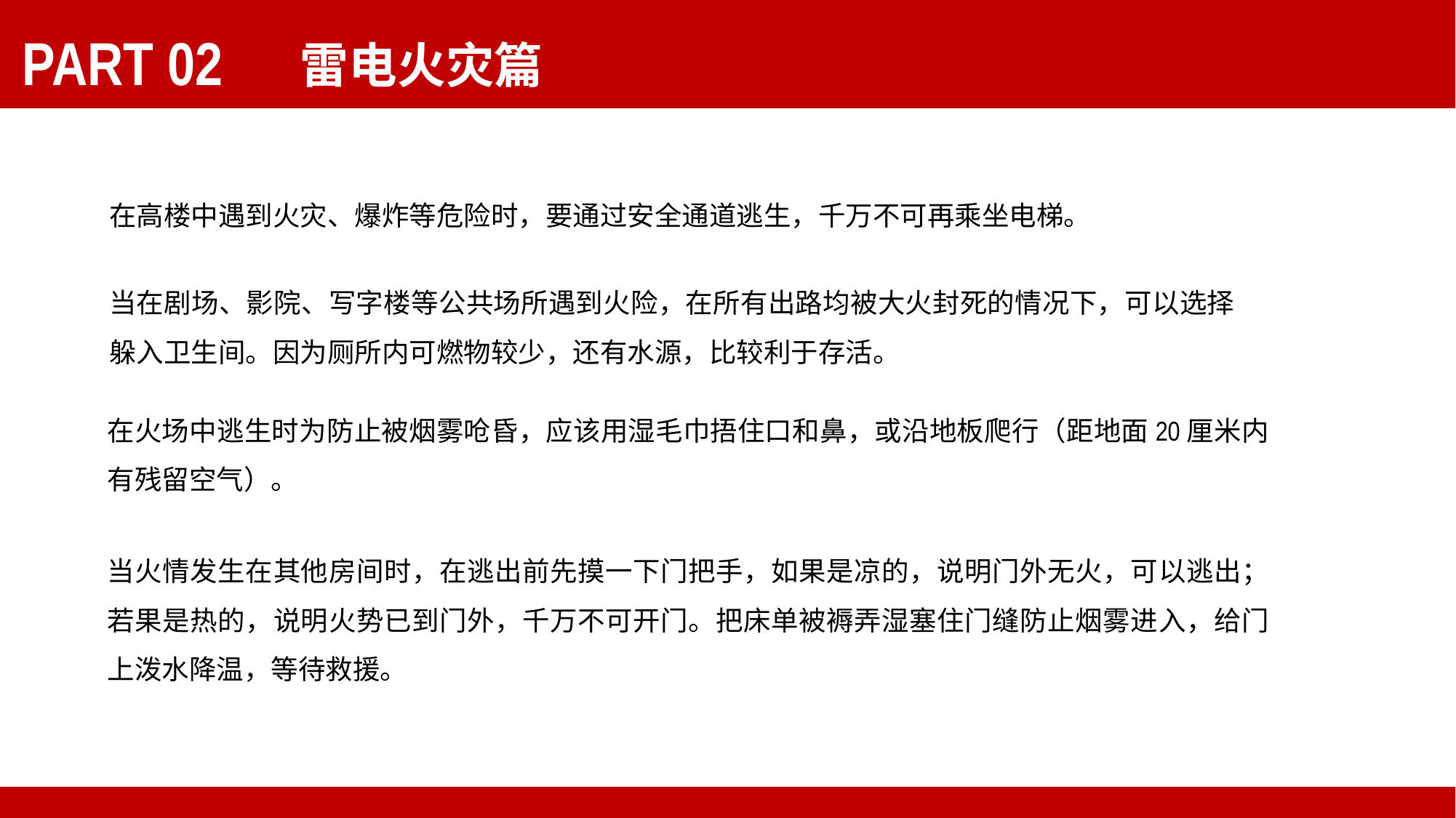

雷电火灾篇
PART 02
在高楼中遇到火灾、爆炸等危险时，要通过安全通道逃生，千万不可再乘坐电梯。
当在剧场、影院、写字楼等公共场所遇到火险，在所有出路均被大火封死的情况下，可以选择躲入卫生间。因为厕所内可燃物较少，还有水源，比较利于存活。
在火场中逃生时为防止被烟雾呛昏，应该用湿毛巾捂住口和鼻，或沿地板爬行（距地面20厘米内有残留空气）。
当火情发生在其他房间时，在逃出前先摸一下门把手，如果是凉的，说明门外无火，可以逃出；若果是热的，说明火势已到门外，千万不可开门。把床单被褥弄湿塞住门缝防止烟雾进入，给门上泼水降温，等待救援。